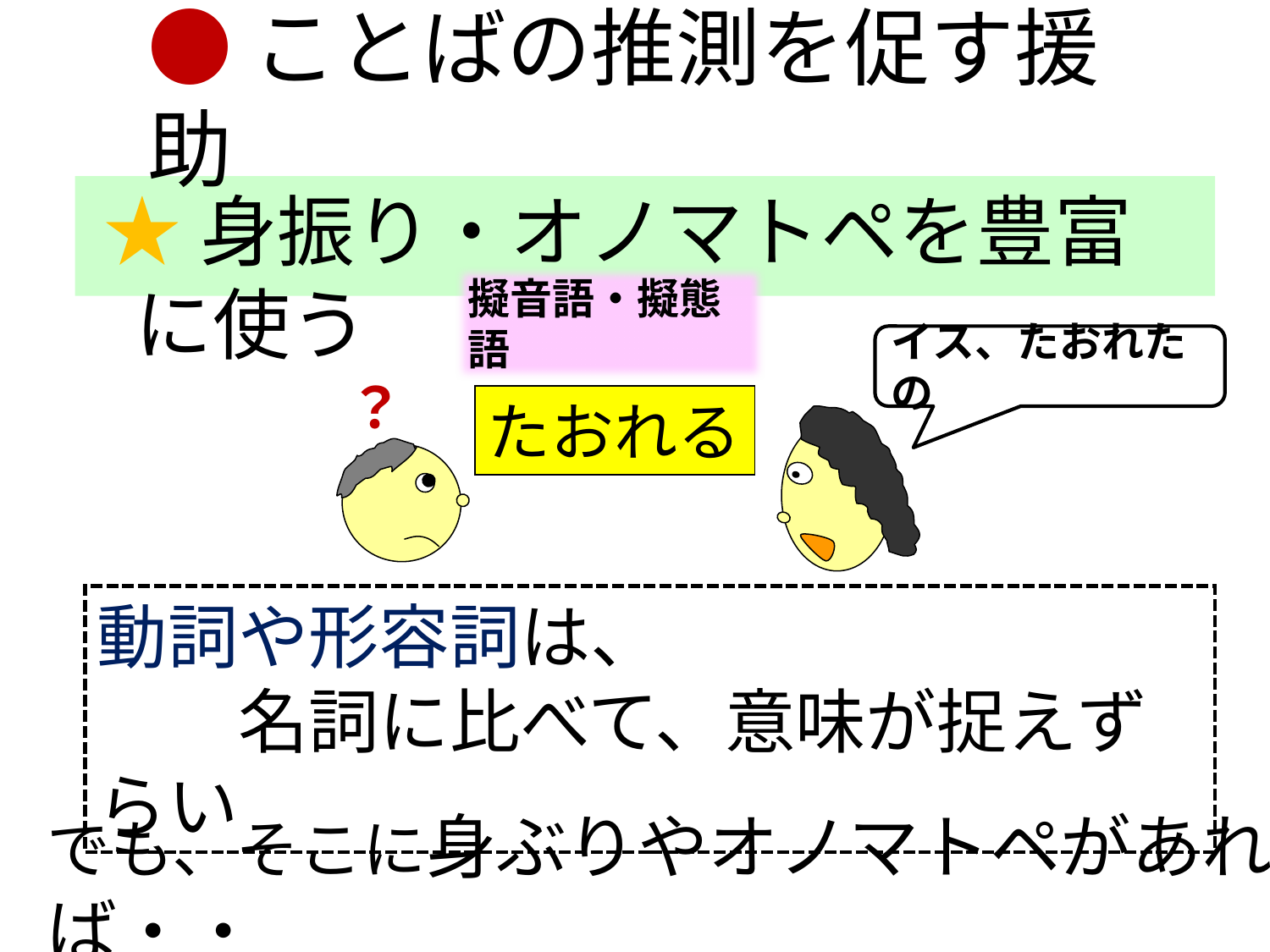

●ことばの推測を促す援助
 ★身振り・オノマトペを豊富に使う

擬音語・擬態語
イス、たおれたの
？
たおれる

動詞や形容詞は、
　　名詞に比べて、意味が捉えずらい
でも、そこに身ぶりやオノマトペがあれば・・